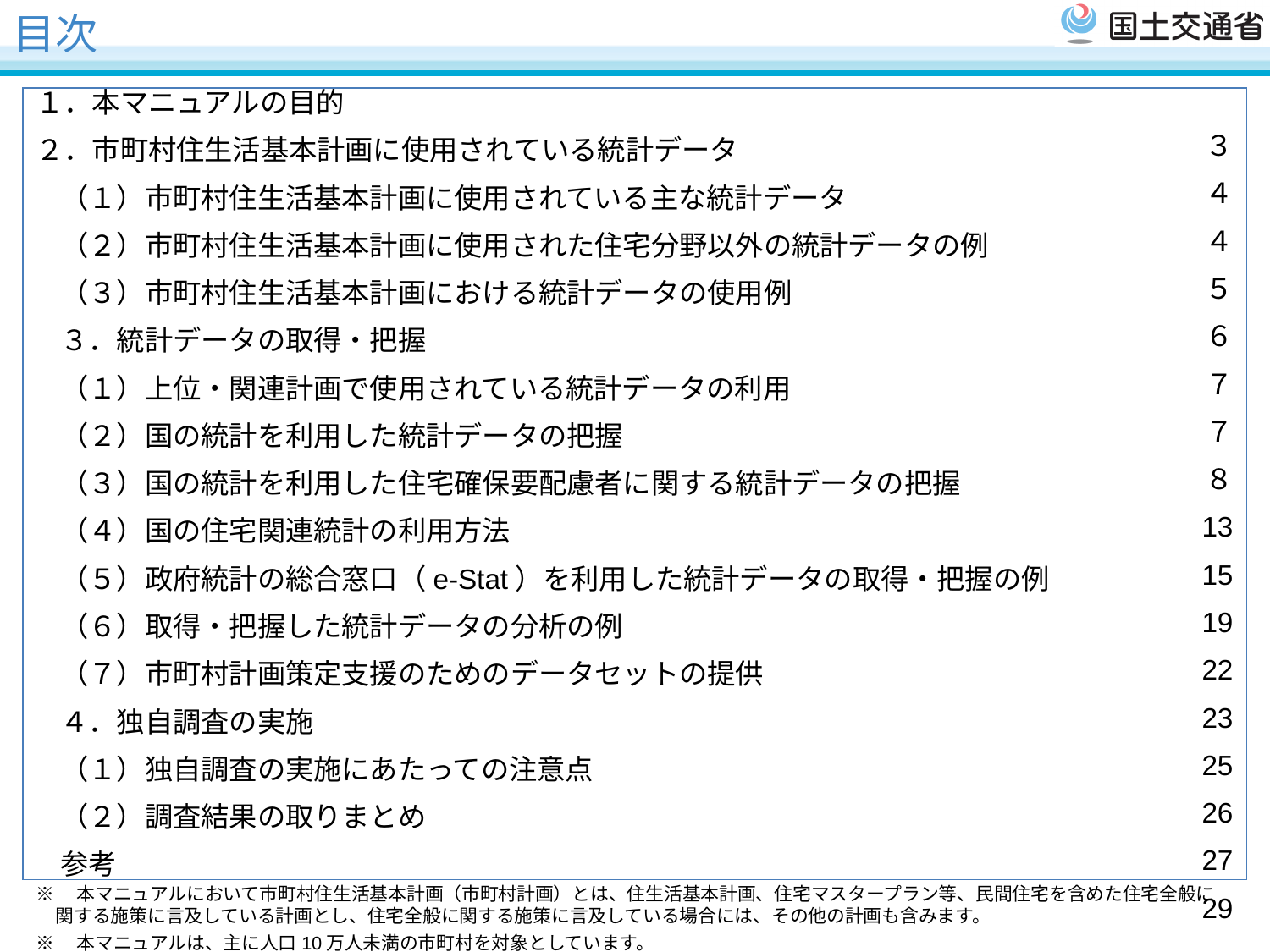

# 目次
１．本マニュアルの目的
２．市町村住生活基本計画に使用されている統計データ
（１）市町村住生活基本計画に使用されている主な統計データ
（２）市町村住生活基本計画に使用された住宅分野以外の統計データの例
（３）市町村住生活基本計画における統計データの使用例
３．統計データの取得・把握
（１）上位・関連計画で使用されている統計データの利用
（２）国の統計を利用した統計データの把握
（３）国の統計を利用した住宅確保要配慮者に関する統計データの把握
（４）国の住宅関連統計の利用方法
（５）政府統計の総合窓口（e-Stat）を利用した統計データの取得・把握の例
（６）取得・把握した統計データの分析の例
（７）市町村計画策定支援のためのデータセットの提供
４．独自調査の実施
（１）独自調査の実施にあたっての注意点
（２）調査結果の取りまとめ
参考
３
４
４
５
６
７
７
８
13
15
19
22
23
25
26
27
29
※　本マニュアルにおいて市町村住生活基本計画（市町村計画）とは、住生活基本計画、住宅マスタープラン等、民間住宅を含めた住宅全般に関する施策に言及している計画とし、住宅全般に関する施策に言及している場合には、その他の計画も含みます。
※　本マニュアルは、主に人口10万人未満の市町村を対象としています。